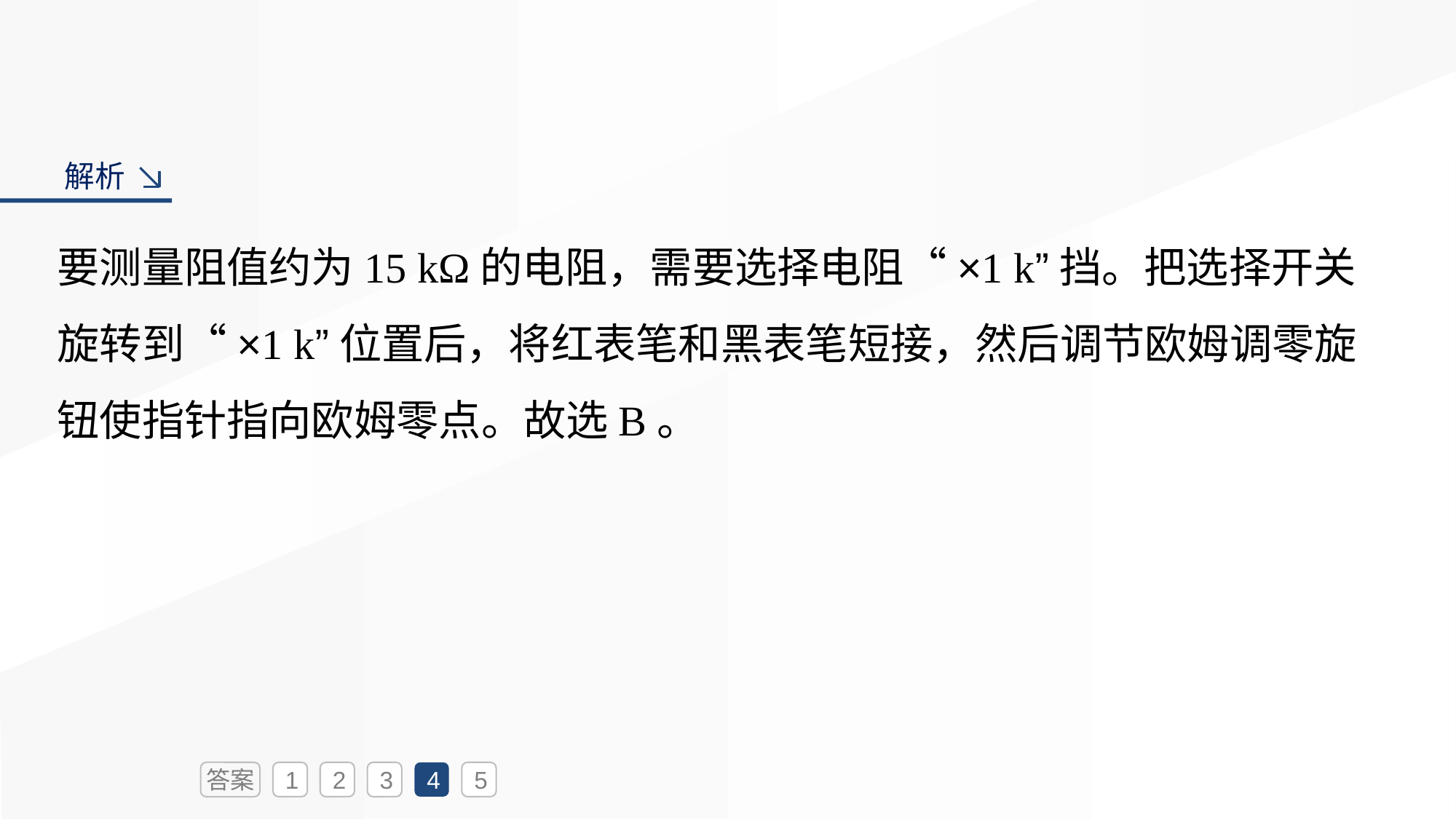

解析

要测量阻值约为15 kΩ的电阻，需要选择电阻“×1 k”挡。把选择开关旋转到“×1 k”位置后，将红表笔和黑表笔短接，然后调节欧姆调零旋钮使指针指向欧姆零点。故选B。
答案
1
2
3
4
5